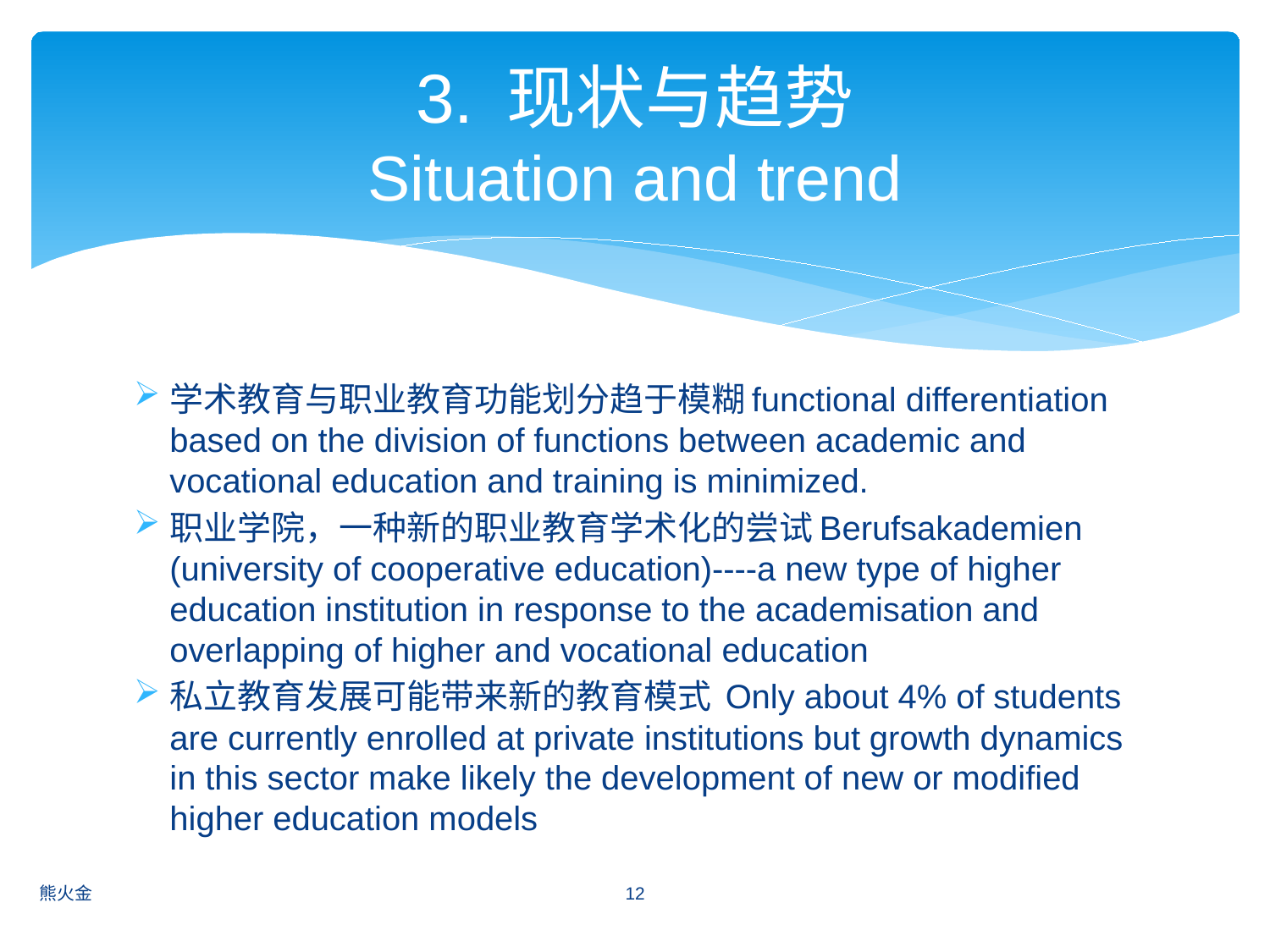

# 3. 现状与趋势 Situation and trend
学术教育与职业教育功能划分趋于模糊functional differentiation based on the division of functions between academic and vocational education and training is minimized.
职业学院，一种新的职业教育学术化的尝试Berufsakademien (university of cooperative education)----a new type of higher education institution in response to the academisation and overlapping of higher and vocational education
私立教育发展可能带来新的教育模式 Only about 4% of students are currently enrolled at private institutions but growth dynamics in this sector make likely the development of new or modified higher education models

12
熊火金